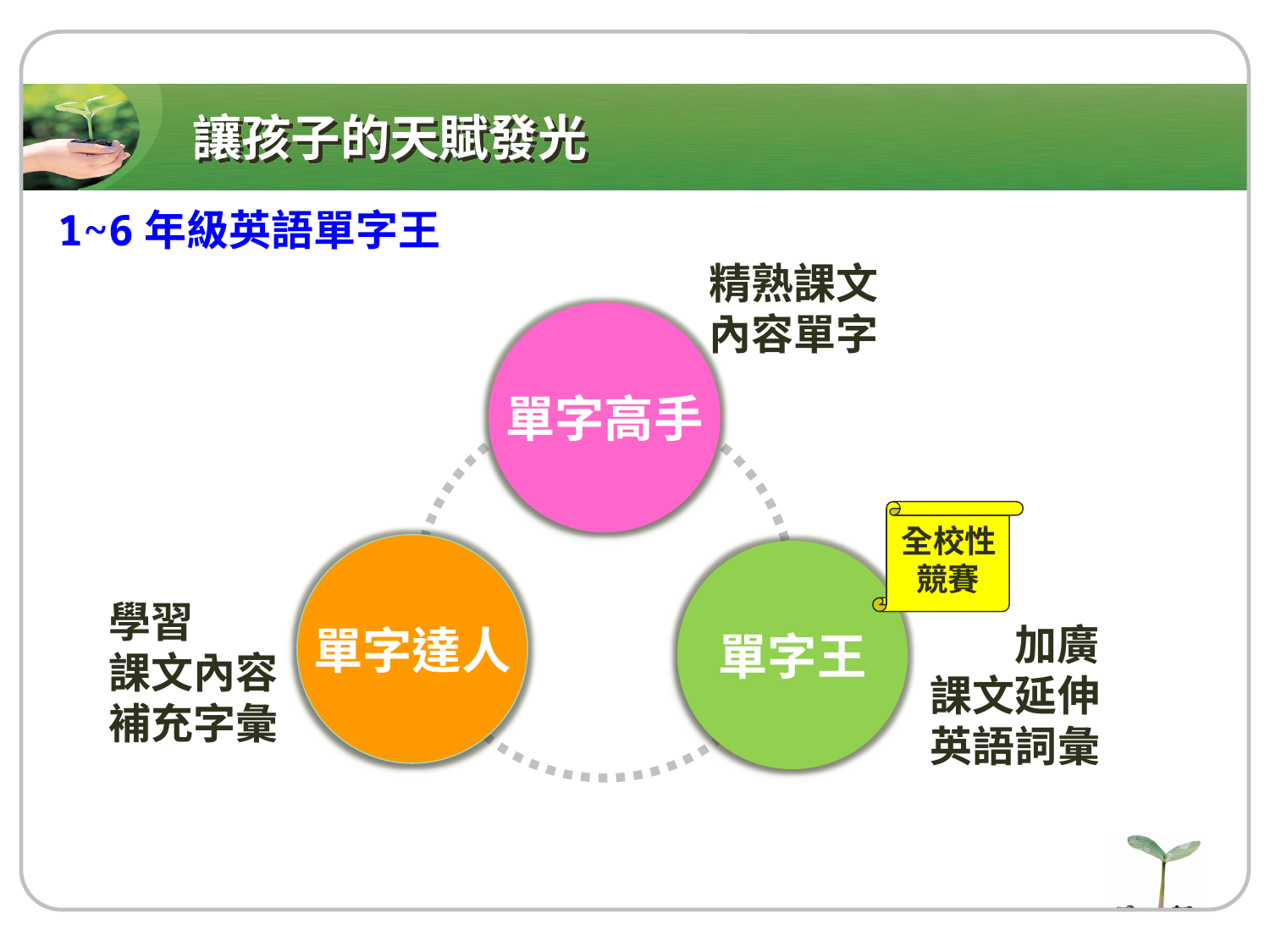

# 讓孩子的天賦發光
1~6年級英語單字王

精熟課文
內容單字
單字高手

全校性
競賽
單字達人
單字王
學習
課文內容
補充字彙
加廣
課文延伸
英語詞彙